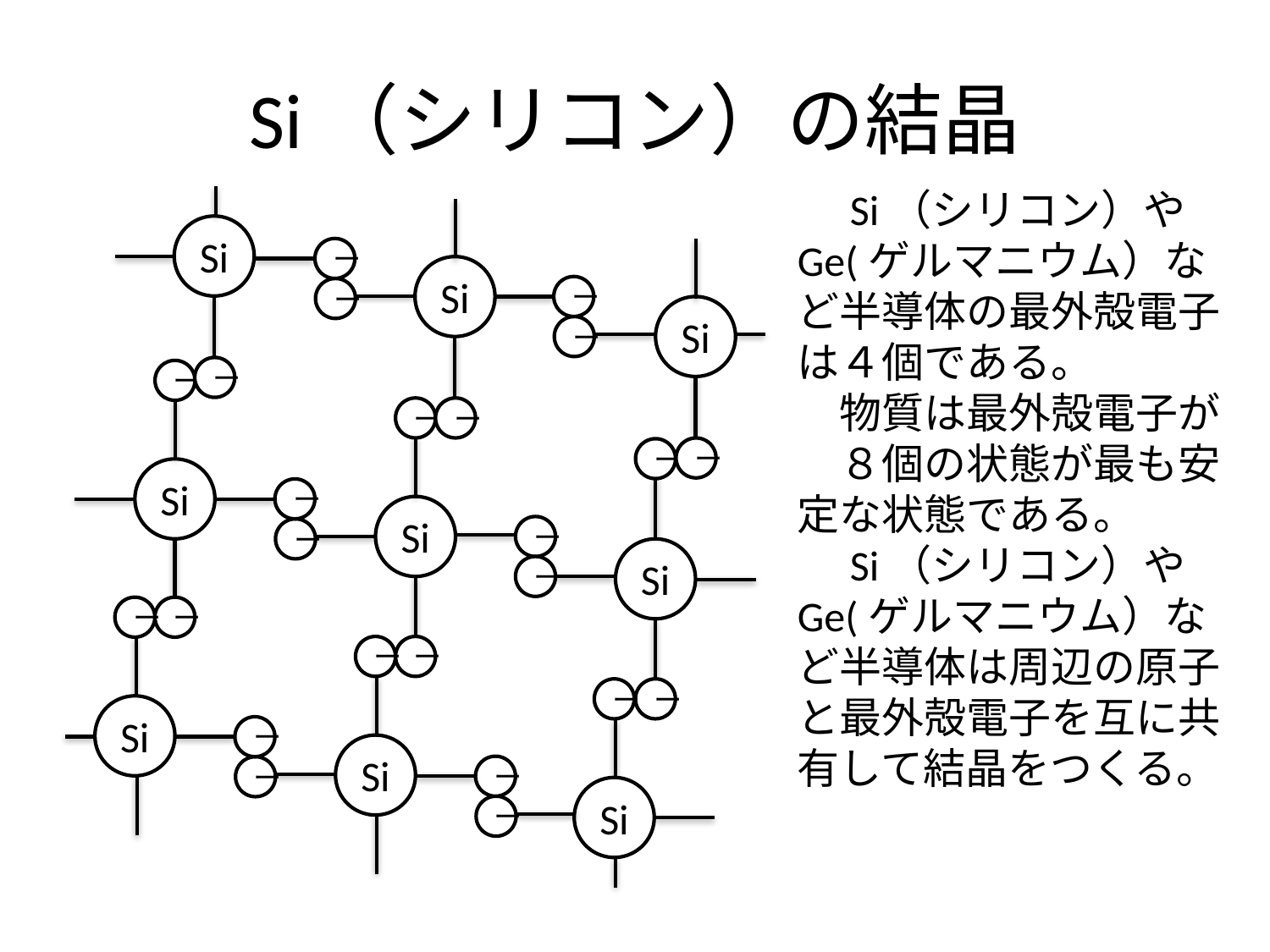

# Si（シリコン）の結晶
　Si（シリコン）やGe(ゲルマニウム）など半導体の最外殻電子は４個である。
　物質は最外殻電子が　８個の状態が最も安定な状態である。
　Si（シリコン）やGe(ゲルマニウム）など半導体は周辺の原子と最外殻電子を互に共有して結晶をつくる。
Si
ー
Si
ー
ー
Si
ー
ー
ー
ー
ー
ー
ー
Si
ー
Si
ー
ー
Si
ー
ー
ー
ー
ー
ー
ー
Si
ー
Si
ー
ー
Si
ー